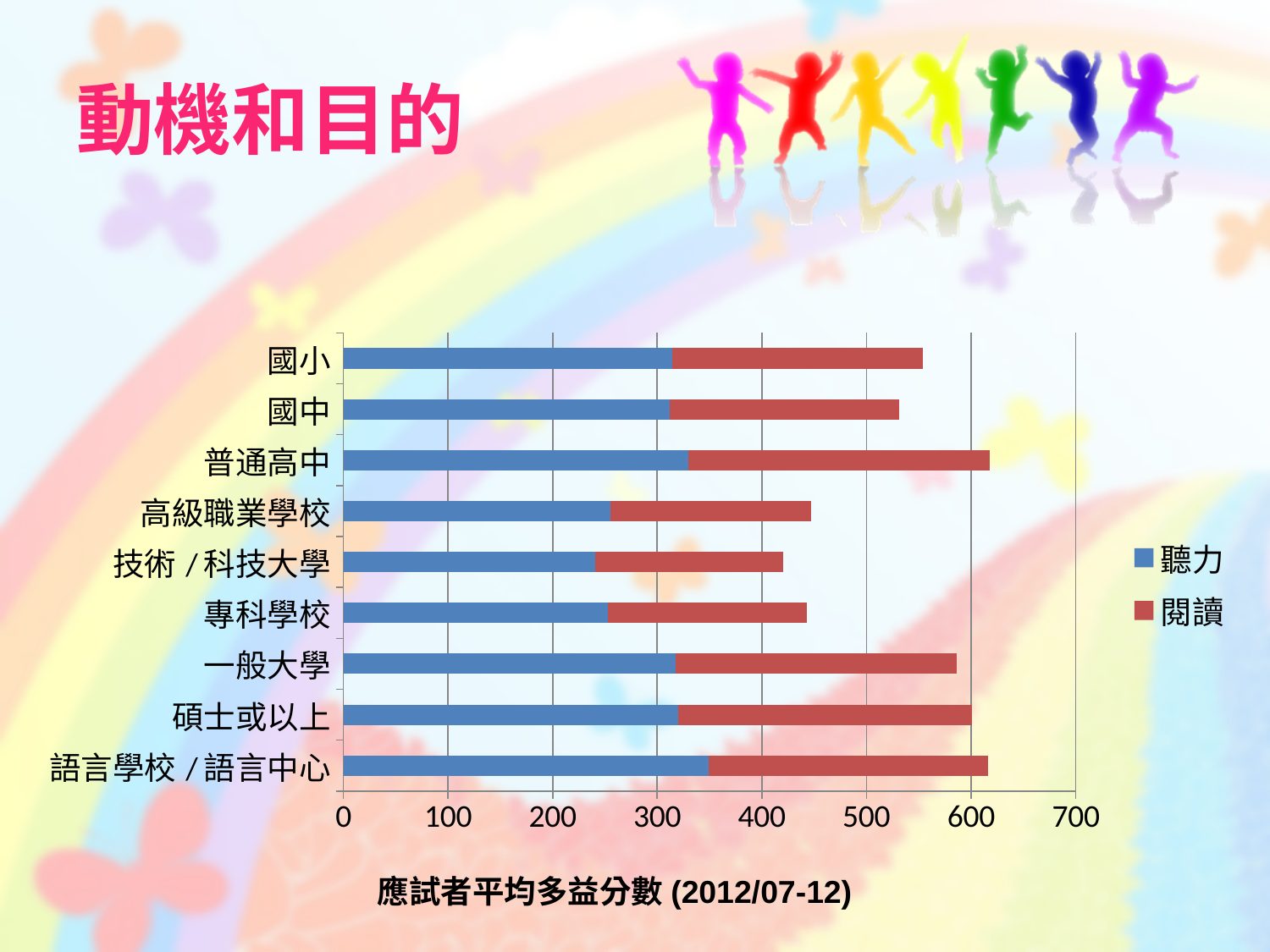

動機和目的

### Chart

| Category | 聽力 | 閱讀 |
|---|---|---|
| 語言學校/語言中心 | 349.0 | 267.0 |
| 碩士或以上 | 320.0 | 281.0 |
| 一般大學 | 318.0 | 268.0 |
| 專科學校 | 253.0 | 190.0 |
| 技術/科技大學 | 241.0 | 179.0 |
| 高級職業學校 | 255.0 | 192.0 |
| 普通高中 | 330.0 | 288.0 |
| 國中 | 312.0 | 219.0 |
| 國小 | 314.0 | 240.0 |
應試者平均多益分數(2012/07-12)